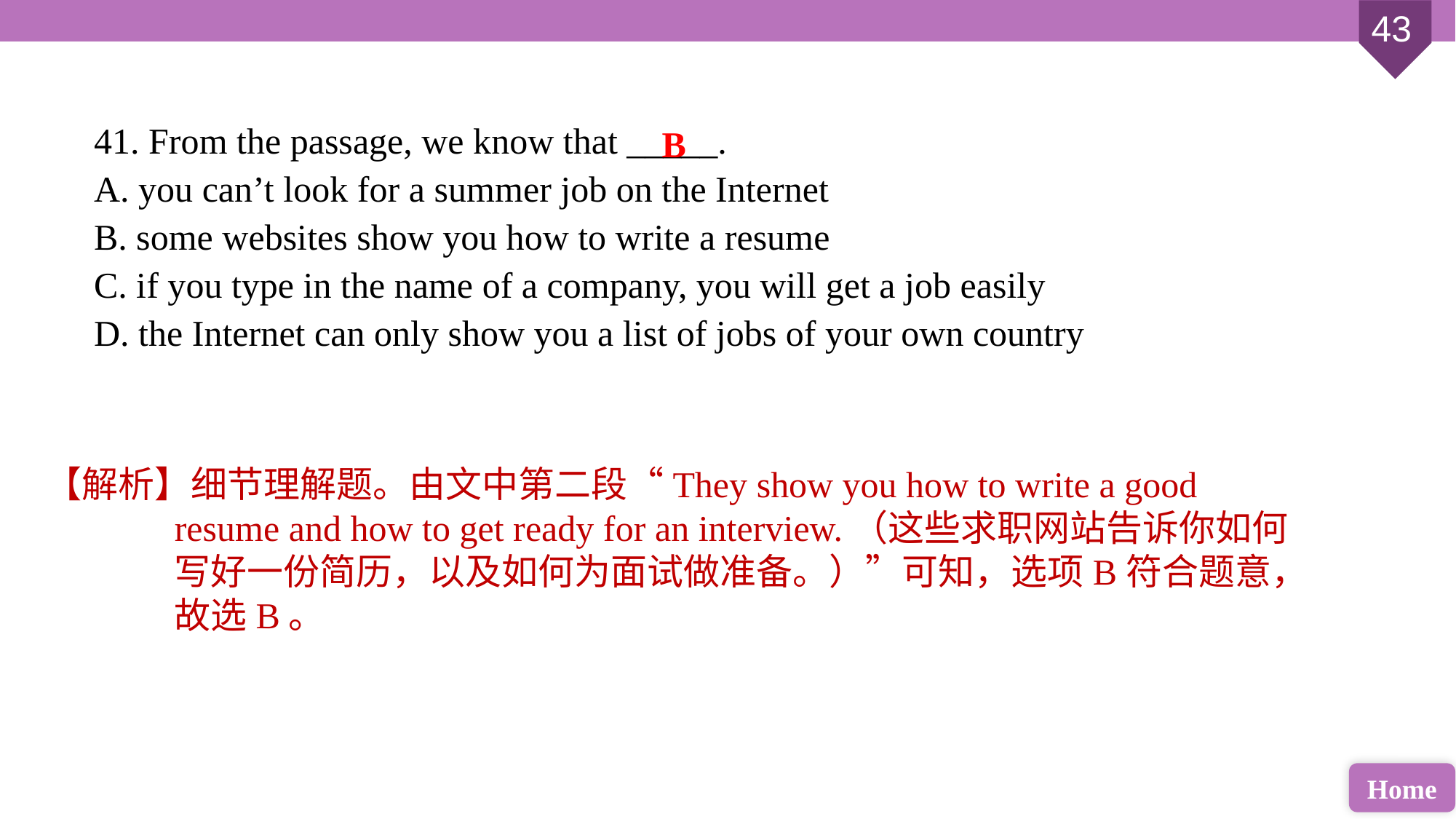

41. From the passage, we know that _____.
A. you can’t look for a summer job on the Internet
B. some websites show you how to write a resume
C. if you type in the name of a company, you will get a job easily
D. the Internet can only show you a list of jobs of your own country
B
【解析】细节理解题。由文中第二段“They show you how to write a good resume and how to get ready for an interview.（这些求职网站告诉你如何写好一份简历，以及如何为面试做准备。）”可知，选项B符合题意，故选B。